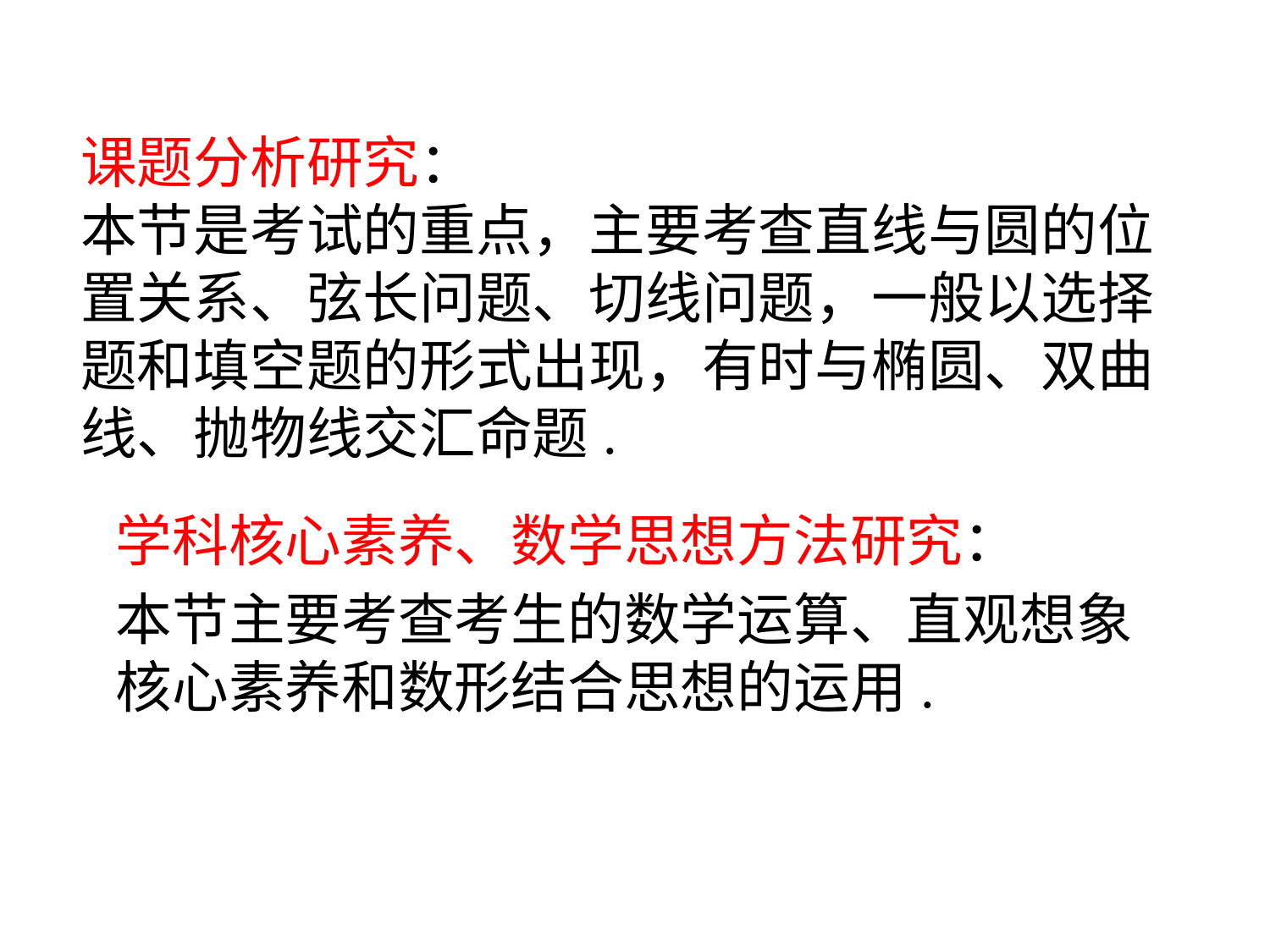

课题分析研究：
本节是考试的重点，主要考查直线与圆的位置关系、弦长问题、切线问题，一般以选择题和填空题的形式出现，有时与椭圆、双曲线、抛物线交汇命题.
学科核心素养、数学思想方法研究：
本节主要考查考生的数学运算、直观想象核心素养和数形结合思想的运用.